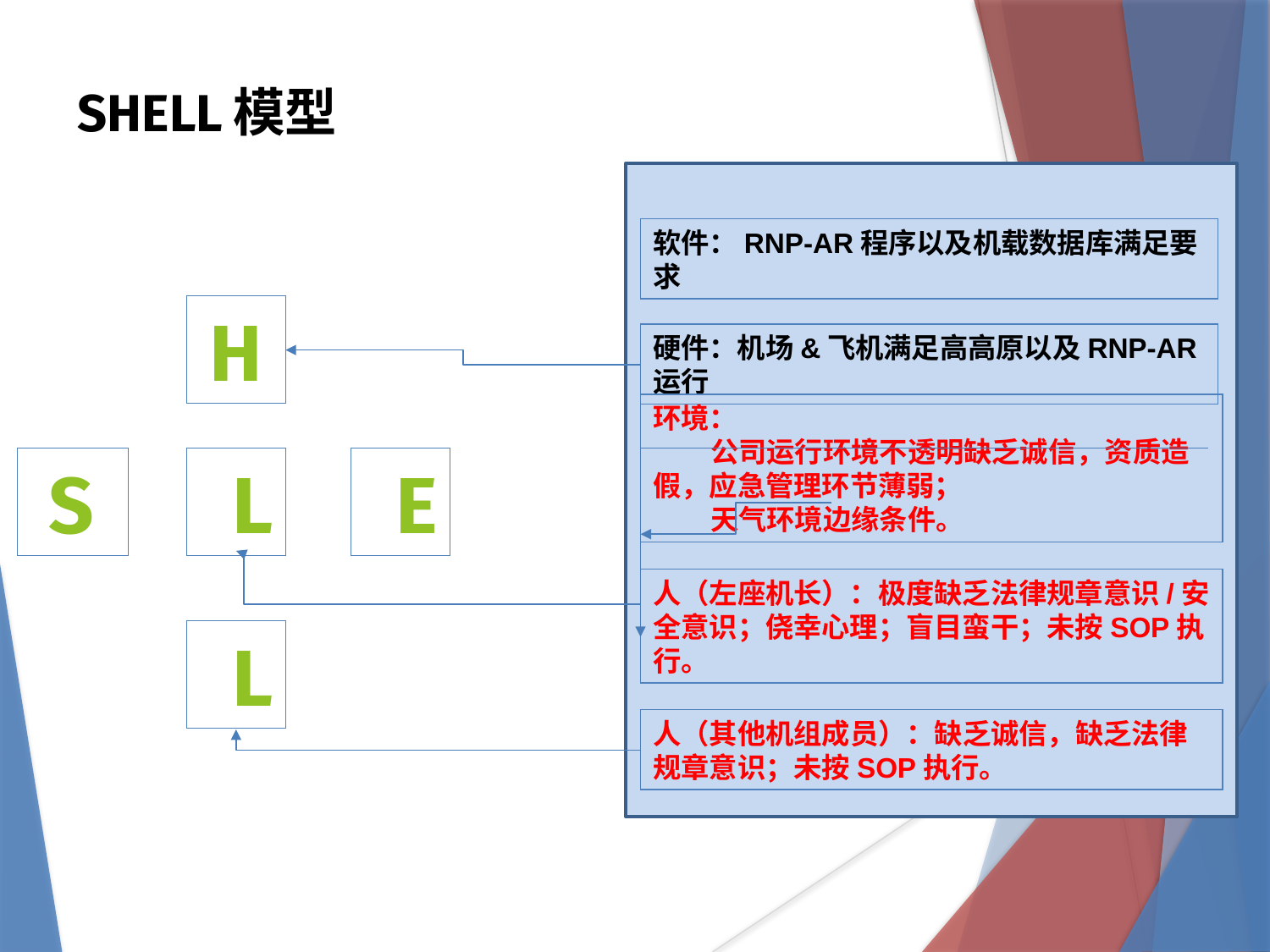

SHELL模型

软件：RNP-AR程序以及机载数据库满足要求
硬件：机场&飞机满足高高原以及RNP-AR运行
环境：
        公司运行环境不透明缺乏诚信，资质造假，应急管理环节薄弱；
        天气环境边缘条件。
人（左座机长）：极度缺乏法律规章意识/安全意识；侥幸心理；盲目蛮干；未按SOP执行。
人（其他机组成员）：缺乏诚信，缺乏法律规章意识；未按SOP执行。
H
 S
 L
 E
 L